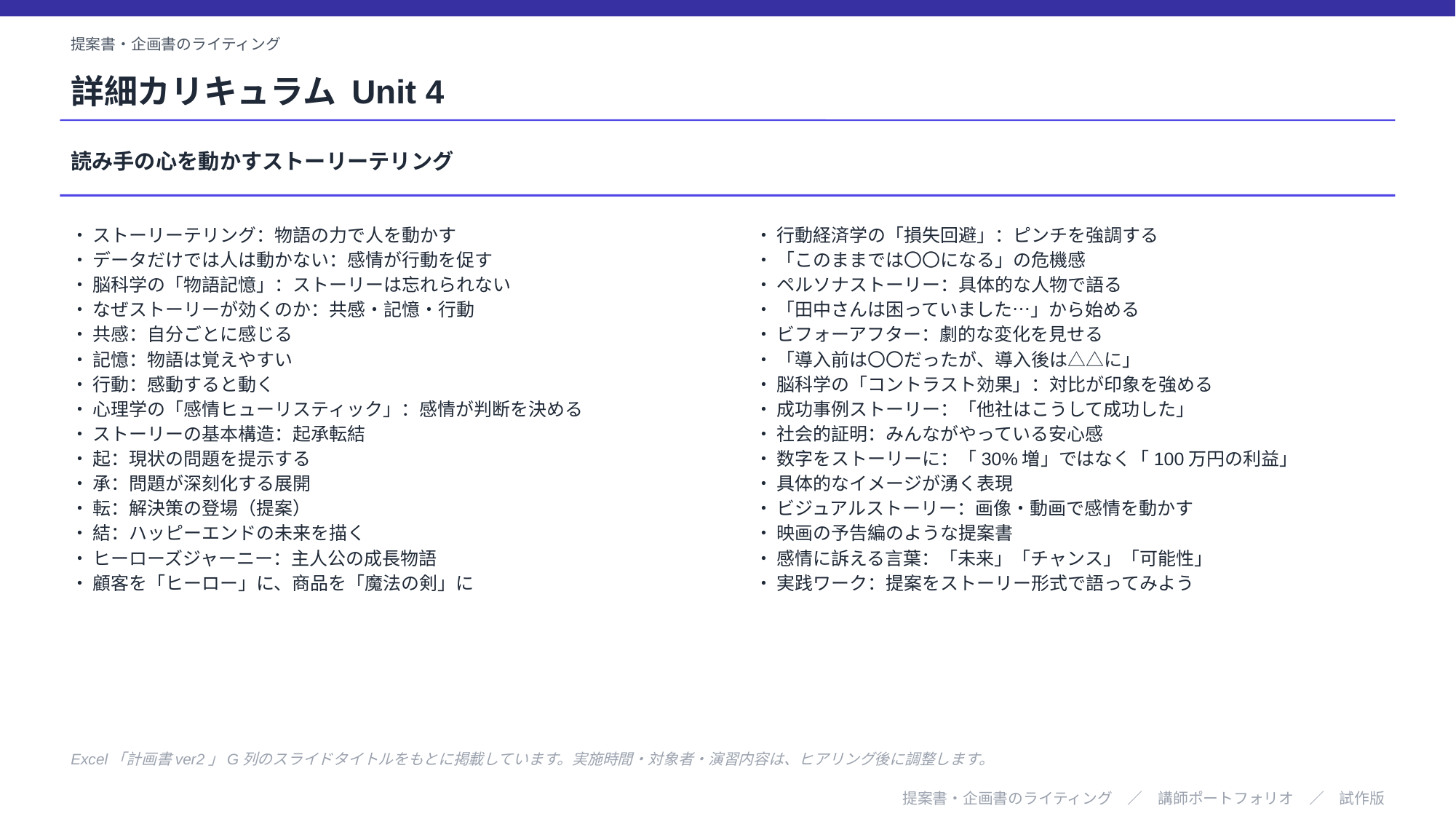

提案書・企画書のライティング
詳細カリキュラム Unit 4

読み手の心を動かすストーリーテリング

・ ストーリーテリング：物語の力で人を動かす
・ データだけでは人は動かない：感情が行動を促す
・ 脳科学の「物語記憶」：ストーリーは忘れられない
・ なぜストーリーが効くのか：共感・記憶・行動
・ 共感：自分ごとに感じる
・ 記憶：物語は覚えやすい
・ 行動：感動すると動く
・ 心理学の「感情ヒューリスティック」：感情が判断を決める
・ ストーリーの基本構造：起承転結
・ 起：現状の問題を提示する
・ 承：問題が深刻化する展開
・ 転：解決策の登場（提案）
・ 結：ハッピーエンドの未来を描く
・ ヒーローズジャーニー：主人公の成長物語
・ 顧客を「ヒーロー」に、商品を「魔法の剣」に
・ 行動経済学の「損失回避」：ピンチを強調する
・ 「このままでは〇〇になる」の危機感
・ ペルソナストーリー：具体的な人物で語る
・ 「田中さんは困っていました…」から始める
・ ビフォーアフター：劇的な変化を見せる
・ 「導入前は〇〇だったが、導入後は△△に」
・ 脳科学の「コントラスト効果」：対比が印象を強める
・ 成功事例ストーリー：「他社はこうして成功した」
・ 社会的証明：みんながやっている安心感
・ 数字をストーリーに：「30%増」ではなく「100万円の利益」
・ 具体的なイメージが湧く表現
・ ビジュアルストーリー：画像・動画で感情を動かす
・ 映画の予告編のような提案書
・ 感情に訴える言葉：「未来」「チャンス」「可能性」
・ 実践ワーク：提案をストーリー形式で語ってみよう
Excel「計画書ver2」G列のスライドタイトルをもとに掲載しています。実施時間・対象者・演習内容は、ヒアリング後に調整します。
提案書・企画書のライティング　／　講師ポートフォリオ　／　試作版